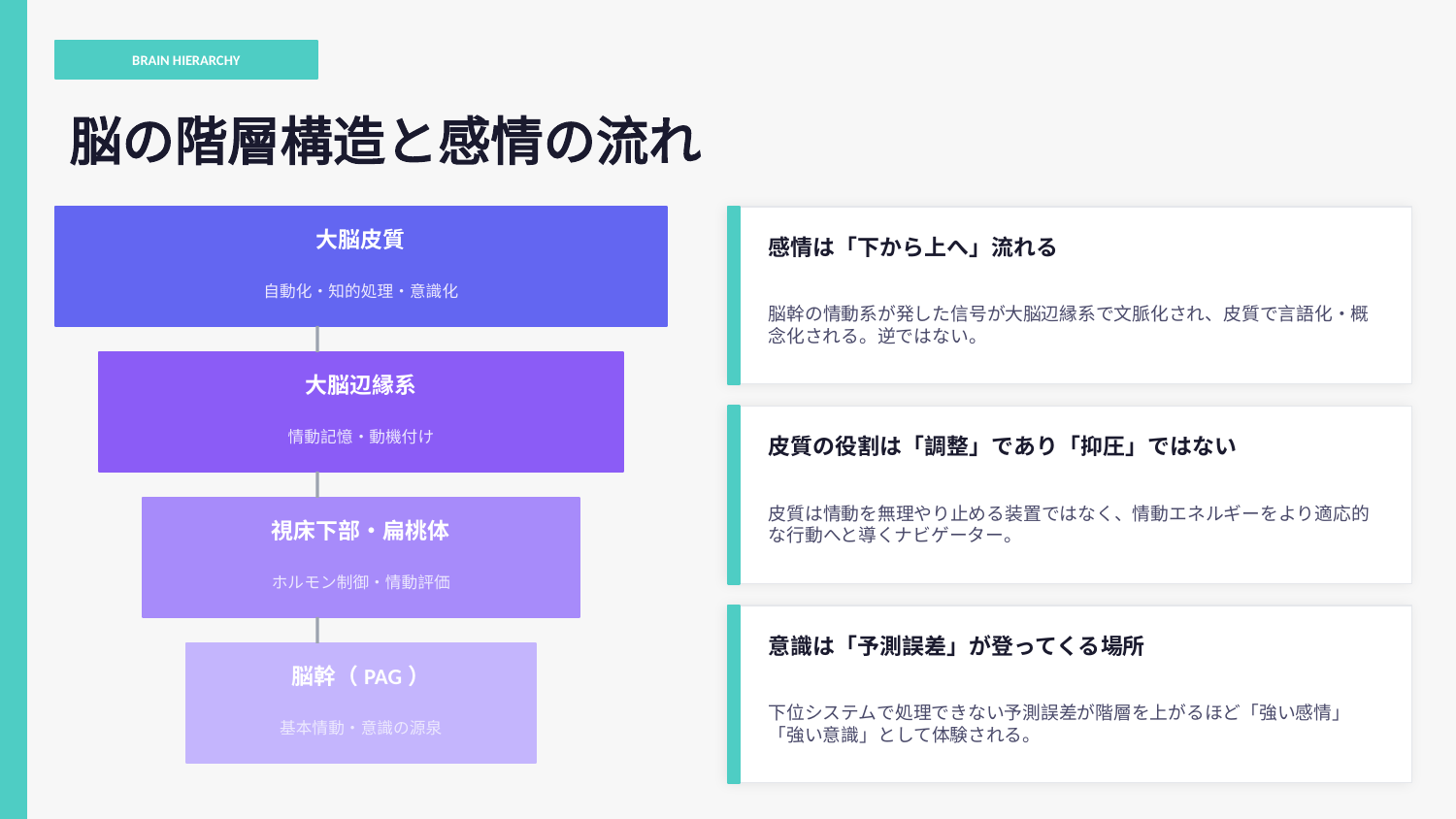

BRAIN HIERARCHY
脳の階層構造と感情の流れ

大脳皮質
感情は「下から上へ」流れる
自動化・知的処理・意識化
脳幹の情動系が発した信号が大脳辺縁系で文脈化され、皮質で言語化・概念化される。逆ではない。

大脳辺縁系

情動記憶・動機付け
皮質の役割は「調整」であり「抑圧」ではない

皮質は情動を無理やり止める装置ではなく、情動エネルギーをより適応的な行動へと導くナビゲーター。

視床下部・扁桃体
ホルモン制御・情動評価

意識は「予測誤差」が登ってくる場所

脳幹（PAG）
下位システムで処理できない予測誤差が階層を上がるほど「強い感情」「強い意識」として体験される。
基本情動・意識の源泉